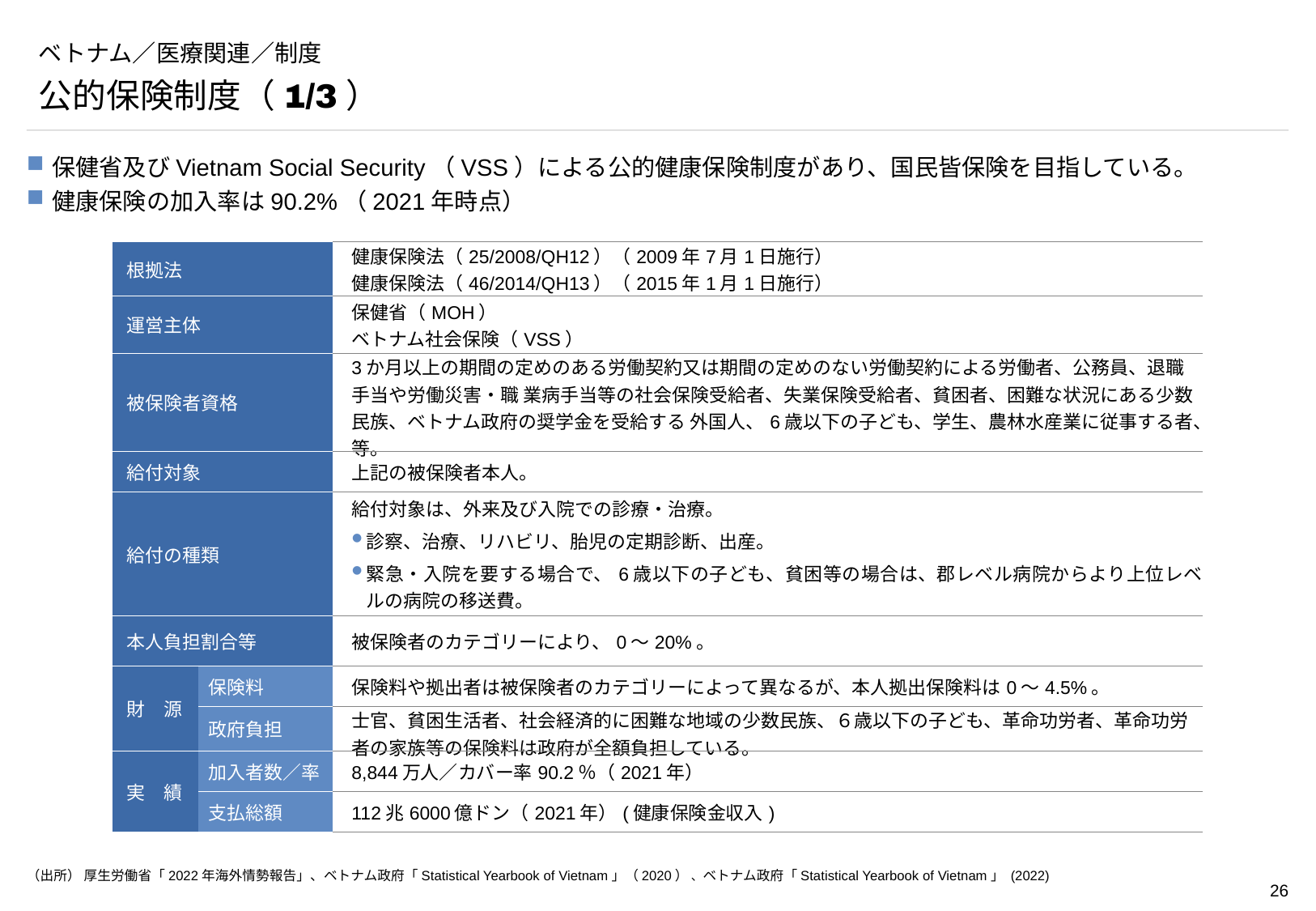

# ベトナム／医療関連／制度
公的保険制度（1/3）
保健省及びVietnam Social Security（VSS）による公的健康保険制度があり、国民皆保険を目指している。
健康保険の加入率は90.2%（2021年時点）
| 根拠法 |  | 健康保険法（25/2008/QH12）（2009年7月1日施行） 健康保険法（46/2014/QH13）（2015年1月1日施行） |
| --- | --- | --- |
| 運営主体 |  | 保健省（MOH） ベトナム社会保険（VSS） |
| 被保険者資格 |  | 3か月以上の期間の定めのある労働契約又は期間の定めのない労働契約による労働者、公務員、退職手当や労働災害・職 業病手当等の社会保険受給者、失業保険受給者、貧困者、困難な状況にある少数民族、ベトナム政府の奨学金を受給する 外国人、6歳以下の子ども、学生、農林水産業に従事する者、等。 |
| 給付対象 |  | 上記の被保険者本人。 |
| 給付の種類 |  | 給付対象は、外来及び入院での診療・治療。 診察、治療、リハビリ、胎児の定期診断、出産。 緊急・入院を要する場合で、6歳以下の子ども、貧困等の場合は、郡レベル病院からより上位レベルの病院の移送費。 |
| 本人負担割合等 |  | 被保険者のカテゴリーにより、0～20%。 |
| 財　源 | 保険料 | 保険料や拠出者は被保険者のカテゴリーによって異なるが、本人拠出保険料は0～4.5%。 |
|  | 政府負担 | 士官、貧困生活者、社会経済的に困難な地域の少数民族、６歳以下の子ども、革命功労者、革命功労者の家族等の保険料は政府が全額負担している。 |
| 実　績 | 加入者数／率 | 8,844万人／カバー率90.2％（2021年） |
|  | 支払総額 | 112兆6000億ドン（2021年）(健康保険金収入) |
（出所） 厚生労働省「2022年海外情勢報告」、ベトナム政府「Statistical Yearbook of Vietnam」（2020） 、ベトナム政府「Statistical Yearbook of Vietnam」 (2022)